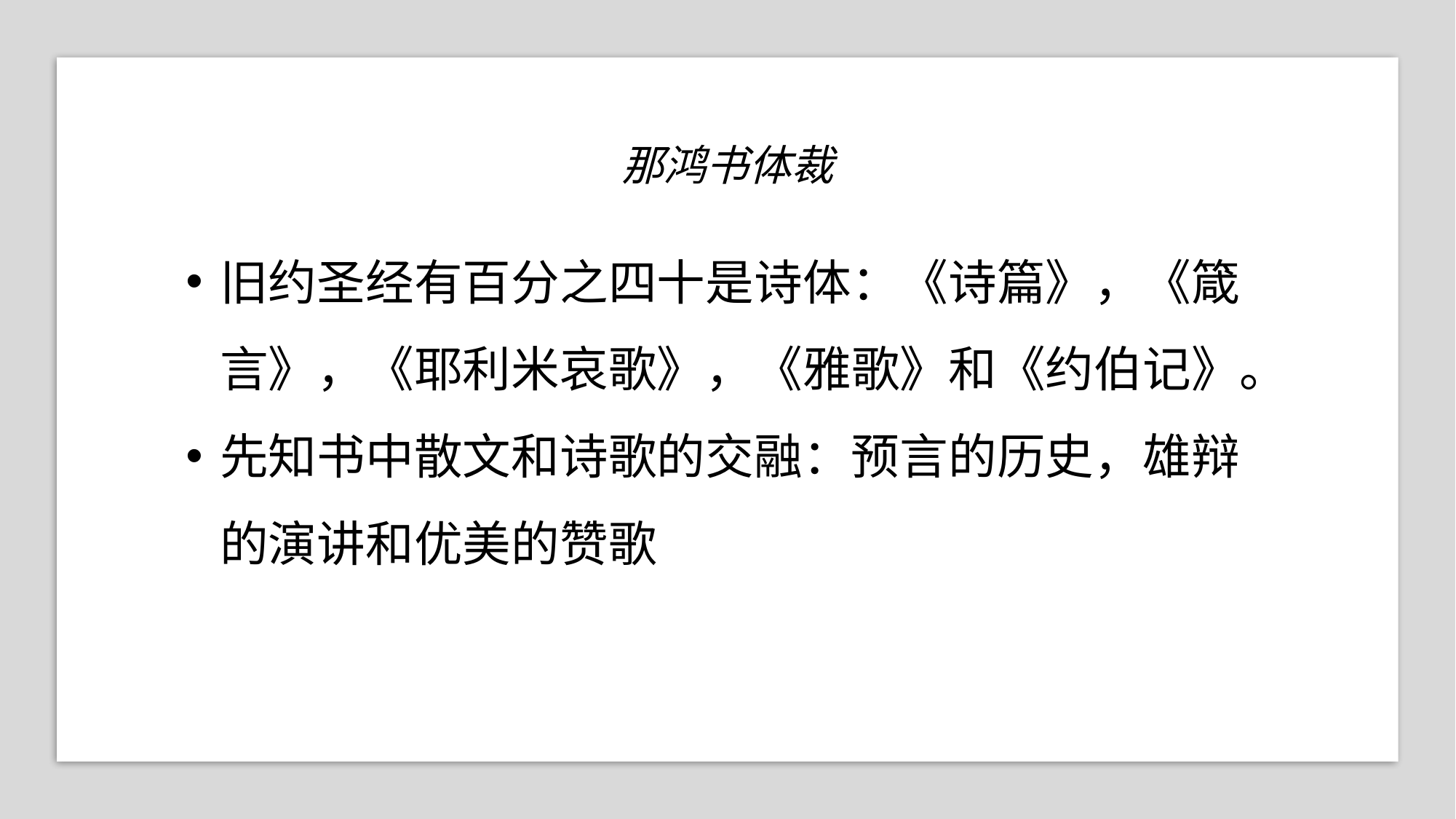

那鸿书体裁

旧约圣经有百分之四十是诗体：《诗篇》，《箴言》，《耶利米哀歌》，《雅歌》和《约伯记》。
先知书中散文和诗歌的交融：预言的历史，雄辩的演讲和优美的赞歌